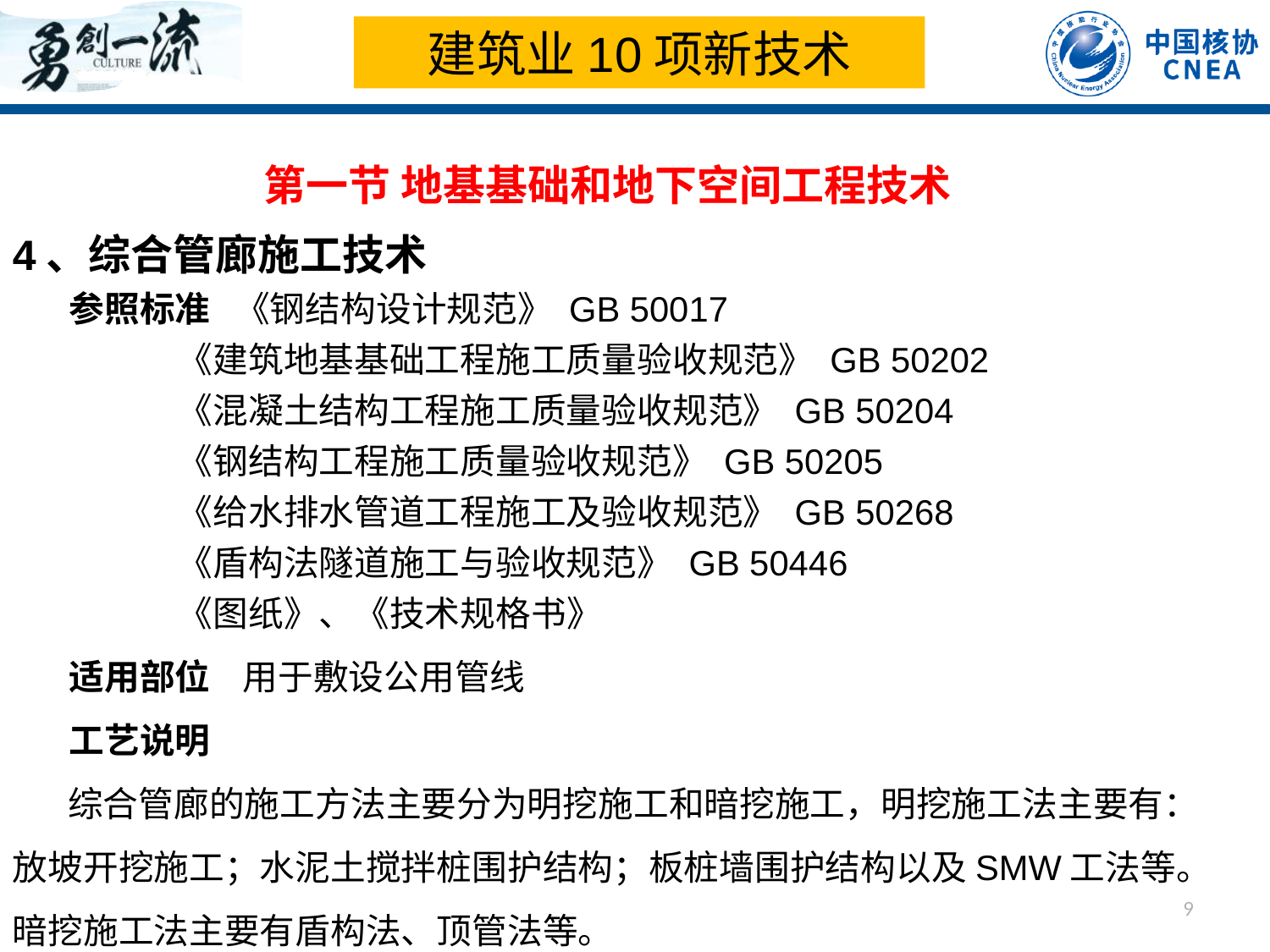

建筑业10项新技术
第一节 地基基础和地下空间工程技术
4、综合管廊施工技术
      参照标准   《钢结构设计规范》 GB 50017
                    《建筑地基基础工程施工质量验收规范》 GB 50202
                    《混凝土结构工程施工质量验收规范》 GB 50204
                    《钢结构工程施工质量验收规范》 GB 50205
                    《给水排水管道工程施工及验收规范》 GB 50268
                    《盾构法隧道施工与验收规范》 GB 50446
                    《图纸》、《技术规格书》
      适用部位    用于敷设公用管线
      工艺说明
      综合管廊的施工方法主要分为明挖施工和暗挖施工，明挖施工法主要有：放坡开挖施工；水泥土搅拌桩围护结构；板桩墙围护结构以及SMW工法等。暗挖施工法主要有盾构法、顶管法等。

9